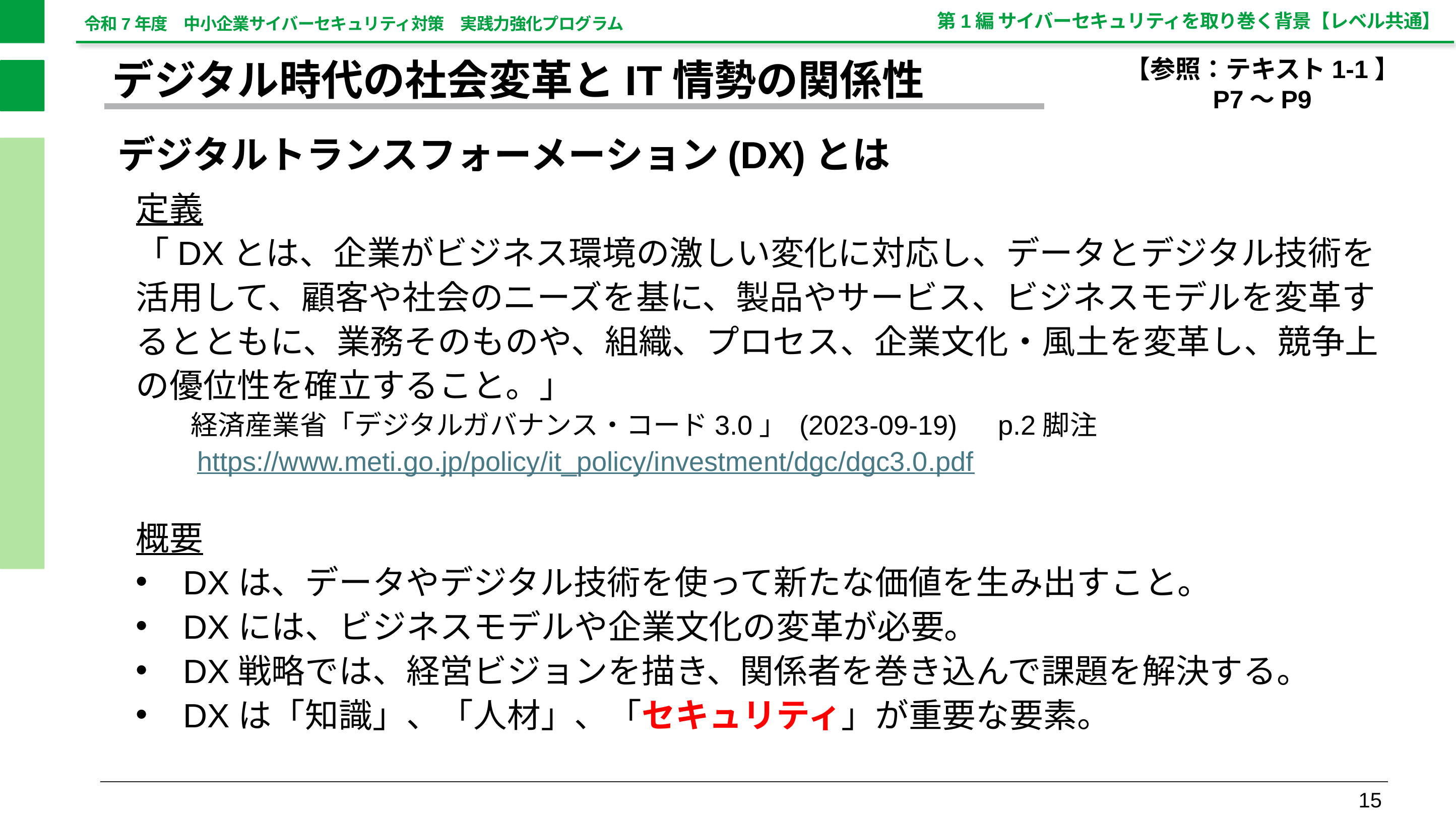

第1編 サイバーセキュリティを取り巻く背景【レベル共通】
【参照：テキスト1-1】
P7～P9
デジタル時代の社会変革とIT情勢の関係性
デジタルトランスフォーメーション(DX)とは
定義
「DXとは、企業がビジネス環境の激しい変化に対応し、データとデジタル技術を
活用して、顧客や社会のニーズを基に、製品やサービス、ビジネスモデルを変革するとともに、業務そのものや、組織、プロセス、企業文化・風土を変革し、競争上の優位性を確立すること。」
　　経済産業省「デジタルガバナンス・コード3.0」 (2023-09-19)　p.2脚注
　　https://www.meti.go.jp/policy/it_policy/investment/dgc/dgc3.0.pdf

概要
DXは、データやデジタル技術を使って新たな価値を生み出すこと。
DXには、ビジネスモデルや企業文化の変革が必要。
DX戦略では、経営ビジョンを描き、関係者を巻き込んで課題を解決する。
DXは「知識」、「人材」、「セキュリティ」が重要な要素。